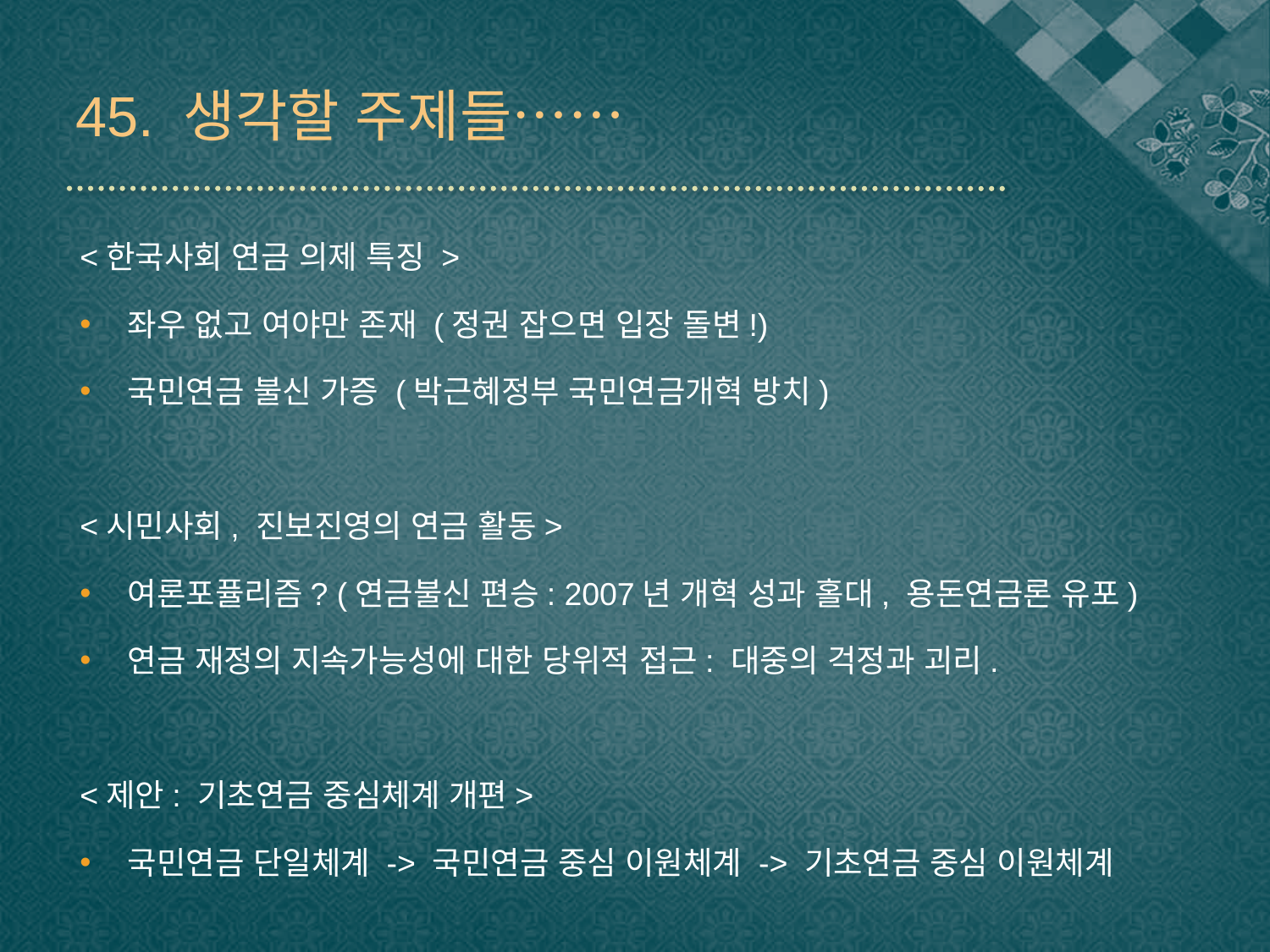

# 45. 생각할 주제들……
<한국사회 연금 의제 특징 >
좌우 없고 여야만 존재 (정권 잡으면 입장 돌변!)
국민연금 불신 가증 (박근혜정부 국민연금개혁 방치)

<시민사회, 진보진영의 연금 활동>
여론포퓰리즘? (연금불신 편승: 2007년 개혁 성과 홀대, 용돈연금론 유포)
연금 재정의 지속가능성에 대한 당위적 접근: 대중의 걱정과 괴리.

<제안: 기초연금 중심체계 개편>
국민연금 단일체계 -> 국민연금 중심 이원체계 -> 기초연금 중심 이원체계